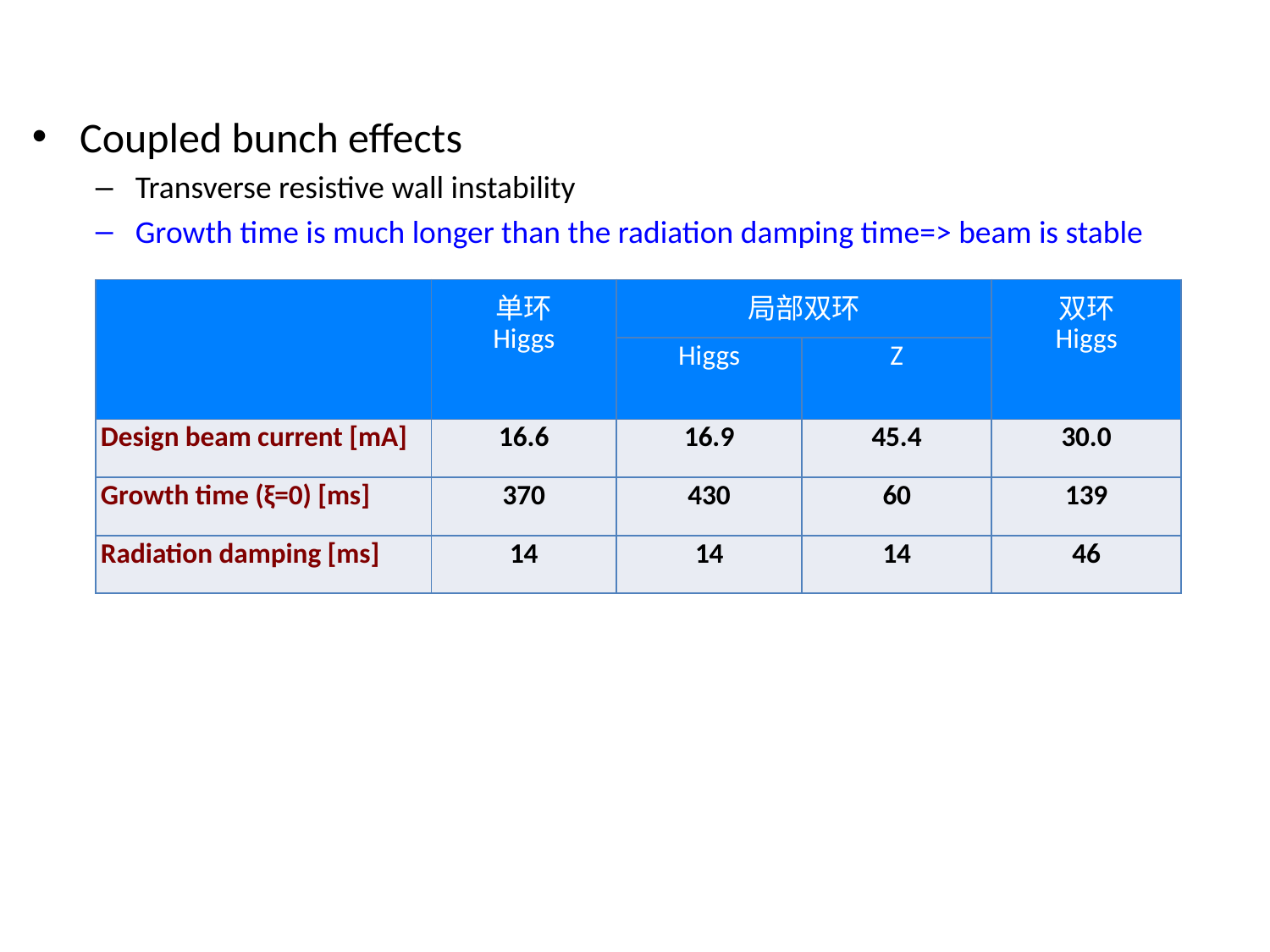

Coupled bunch effects
Transverse resistive wall instability
Growth time is much longer than the radiation damping time=> beam is stable

|  | 单环 Higgs | 局部双环 |  | 双环 Higgs |
| --- | --- | --- | --- | --- |
|  |  | Higgs | Z |  |
| Design beam current [mA] | 16.6 | 16.9 | 45.4 | 30.0 |
| Growth time (ξ=0) [ms] | 370 | 430 | 60 | 139 |
| Radiation damping [ms] | 14 | 14 | 14 | 46 |